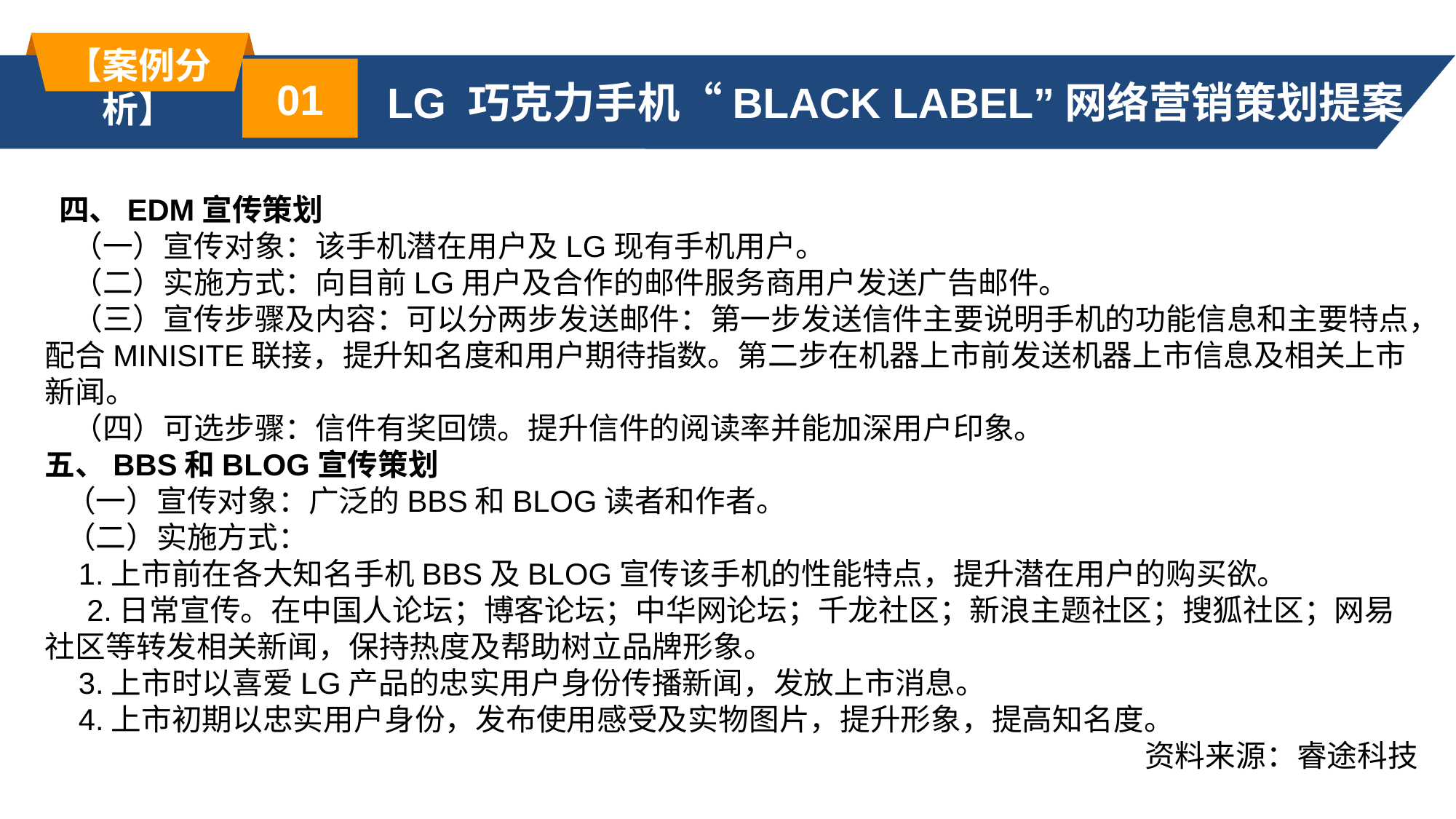

【案例分析】

01
 LG 巧克力手机“BLACK LABEL”网络营销策划提案
 四、EDM宣传策划
   （一）宣传对象：该手机潜在用户及LG现有手机用户。
   （二）实施方式：向目前LG用户及合作的邮件服务商用户发送广告邮件。
   （三）宣传步骤及内容：可以分两步发送邮件：第一步发送信件主要说明手机的功能信息和主要特点，配合MINISITE联接，提升知名度和用户期待指数。第二步在机器上市前发送机器上市信息及相关上市新闻。
   （四）可选步骤：信件有奖回馈。提升信件的阅读率并能加深用户印象。
五、BBS和BLOG宣传策划
  （一）宣传对象：广泛的BBS和BLOG读者和作者。
  （二）实施方式：
    1.上市前在各大知名手机BBS及BLOG宣传该手机的性能特点，提升潜在用户的购买欲。
     2.日常宣传。在中国人论坛；博客论坛；中华网论坛；千龙社区；新浪主题社区；搜狐社区；网易社区等转发相关新闻，保持热度及帮助树立品牌形象。
    3.上市时以喜爱LG产品的忠实用户身份传播新闻，发放上市消息。
    4.上市初期以忠实用户身份，发布使用感受及实物图片，提升形象，提高知名度。
资料来源：睿途科技